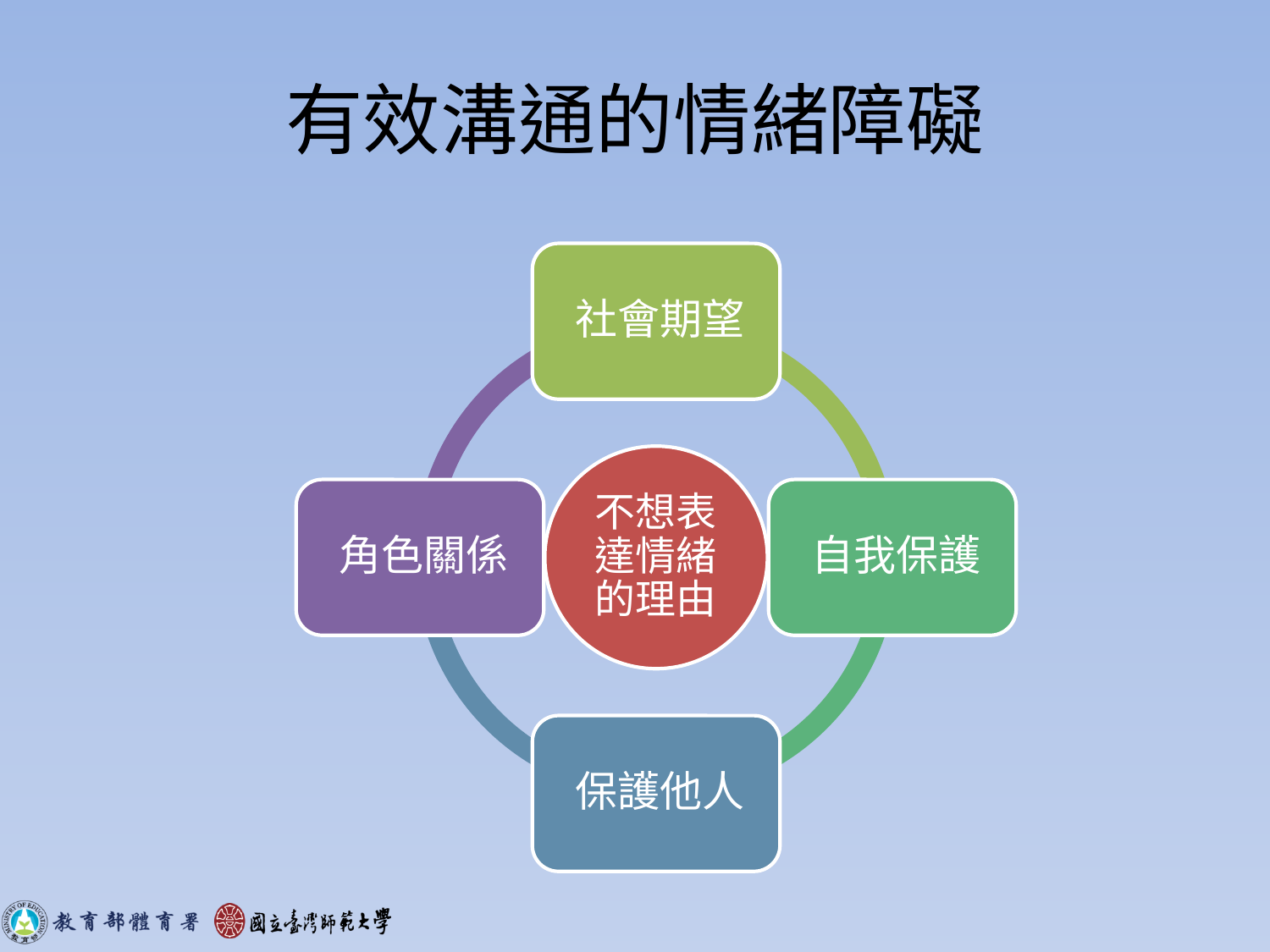

# 有效溝通的情緒障礙
不想表達情緒的理由
社會期望
自我保護
保護他人
角色關係